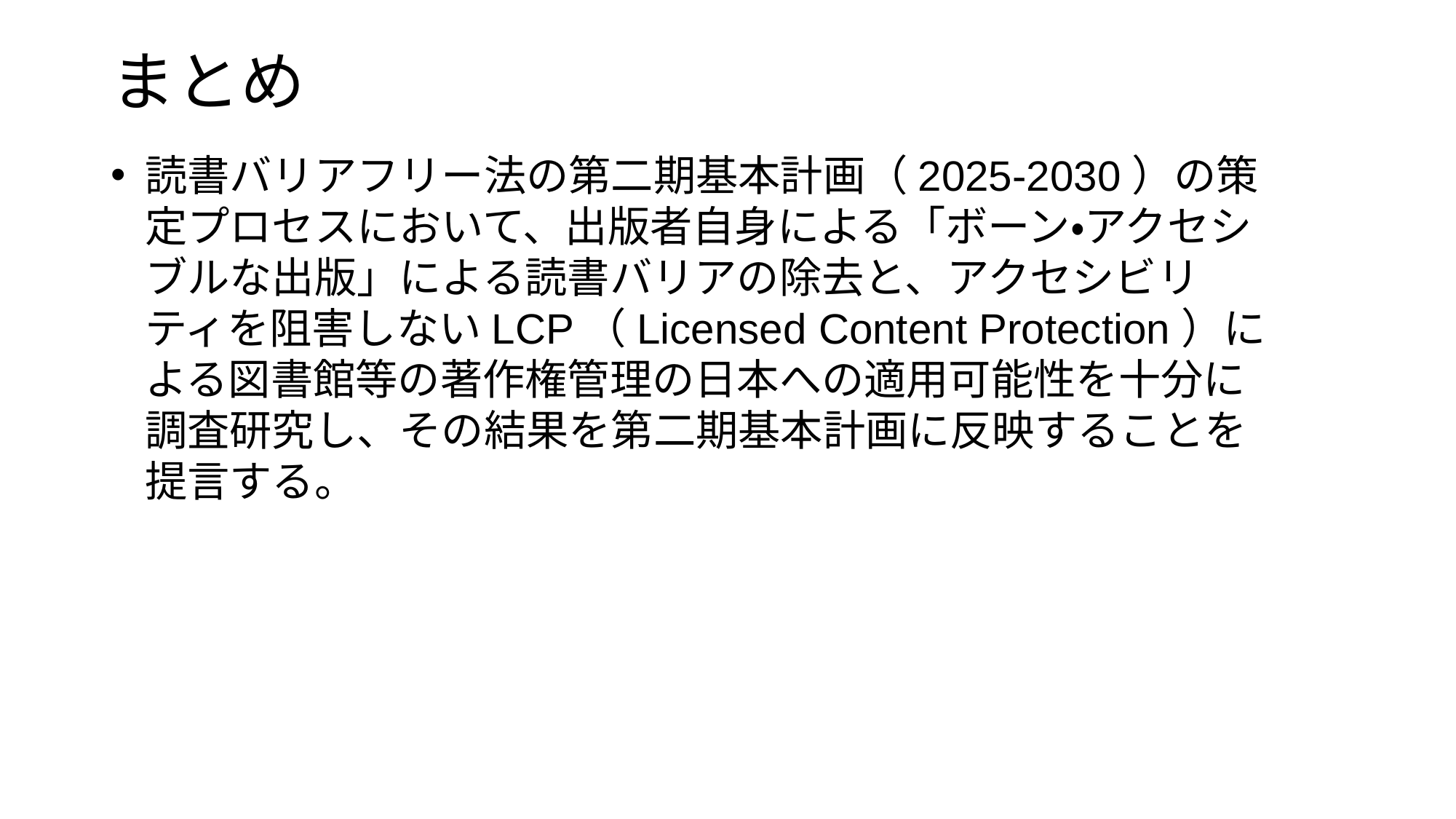

# まとめ
読書バリアフリー法の第二期基本計画（2025-2030）の策定プロセスにおいて、出版者自身による「ボーン・アクセシブルな出版」による読書バリアの除去と、アクセシビリティを阻害しないLCP（Licensed Content Protection）による図書館等の著作権管理の日本への適用可能性を十分に調査研究し、その結果を第二期基本計画に反映することを提言する。